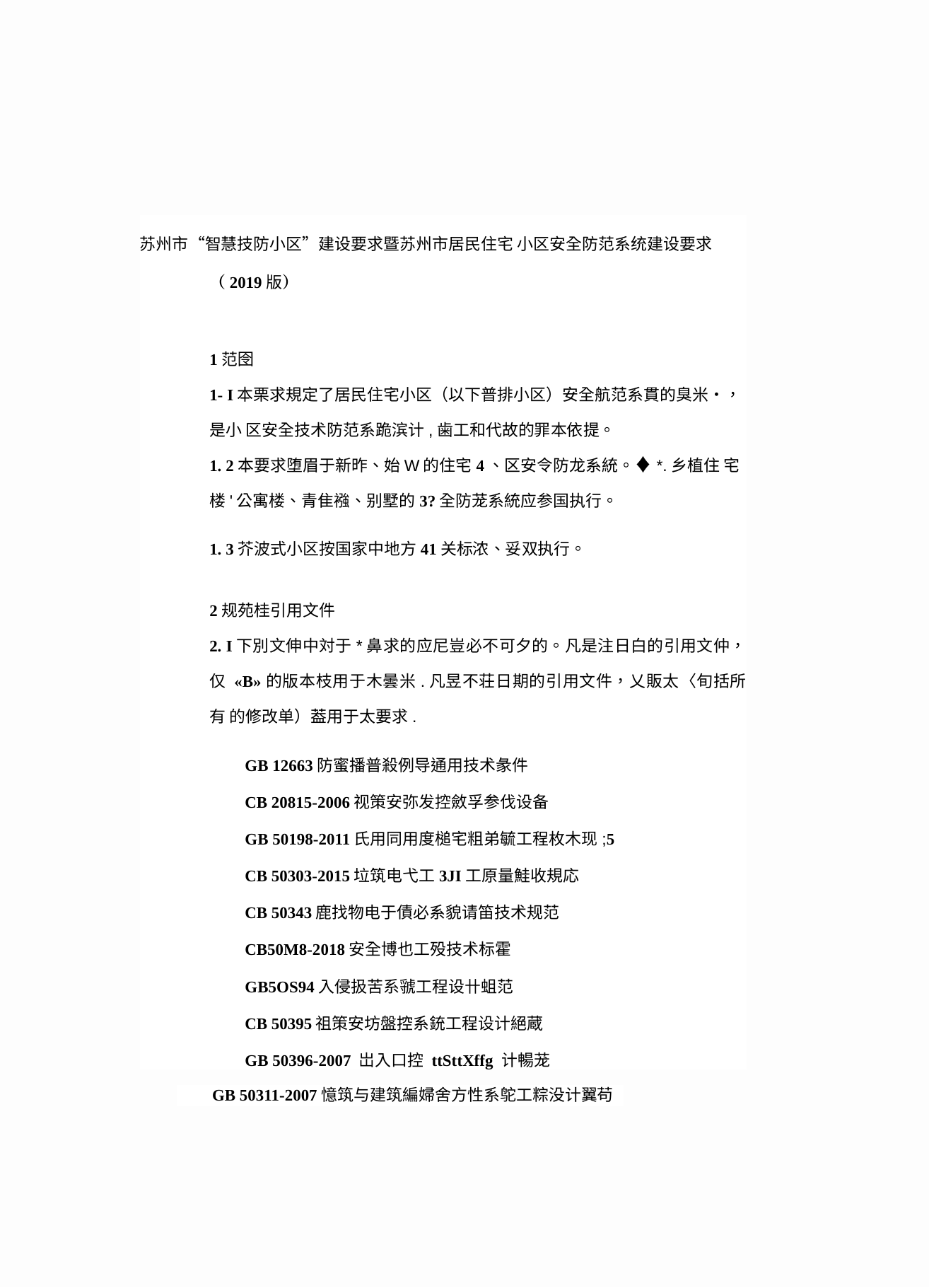

苏州市“智慧技防小区”建设要求暨苏州市居民住宅 小区安全防范系统建设要求（2019版）
1范囹
1- I本栗求規定了居民住宅小区（以下普排小区）安全航范系貫的臭米•，是小 区安全技术防范系跪滨计,歯工和代故的罪本依提。
1. 2本要求堕眉于新昨、始W的住宅4、区安令防龙系統。♦*.乡植住 宅楼'公寓楼、青隹襁、别墅的3?全防茏系統应参国执行。
1. 3芥波式小区按国家中地方41关标浓、妥双执行。
2规苑桂引用文件
2. I下別文伸中対于*鼻求的应尼豈必不可夕的。凡是注日白的引用文仲，仅 «B»的版本枝用于木曇米.凡昱不荘日期的引用文件，乂販太〈旬括所有 的修改单）葢用于太要求.
GB 12663防蜜播普殺例导通用技术彖件
CB 20815-2006视策安弥发控斂孚参伐设备
GB 50198-2011氏用同用度槌宅粗弟毓工程枚木现;5
CB 50303-2015垃筑电弋工3JI工原量鮭收規応
CB 50343鹿找物电于債必系貌请笛技术规范
CB50M8-2018安全博也工殁技术标霍
GB5OS94入侵扱苦系虢工程设卄蛆范
CB 50395祖策安坊盤控系銃工程设计絕蔵
GB 50396-2007 岀入口控 ttSttXffg 计暢茏
GB5JM57-2OIO叢筑恰防曹设计焼苑
GB 50311-2007憶筑与建筑編婦舍方性系鸵工粽没计翼苟